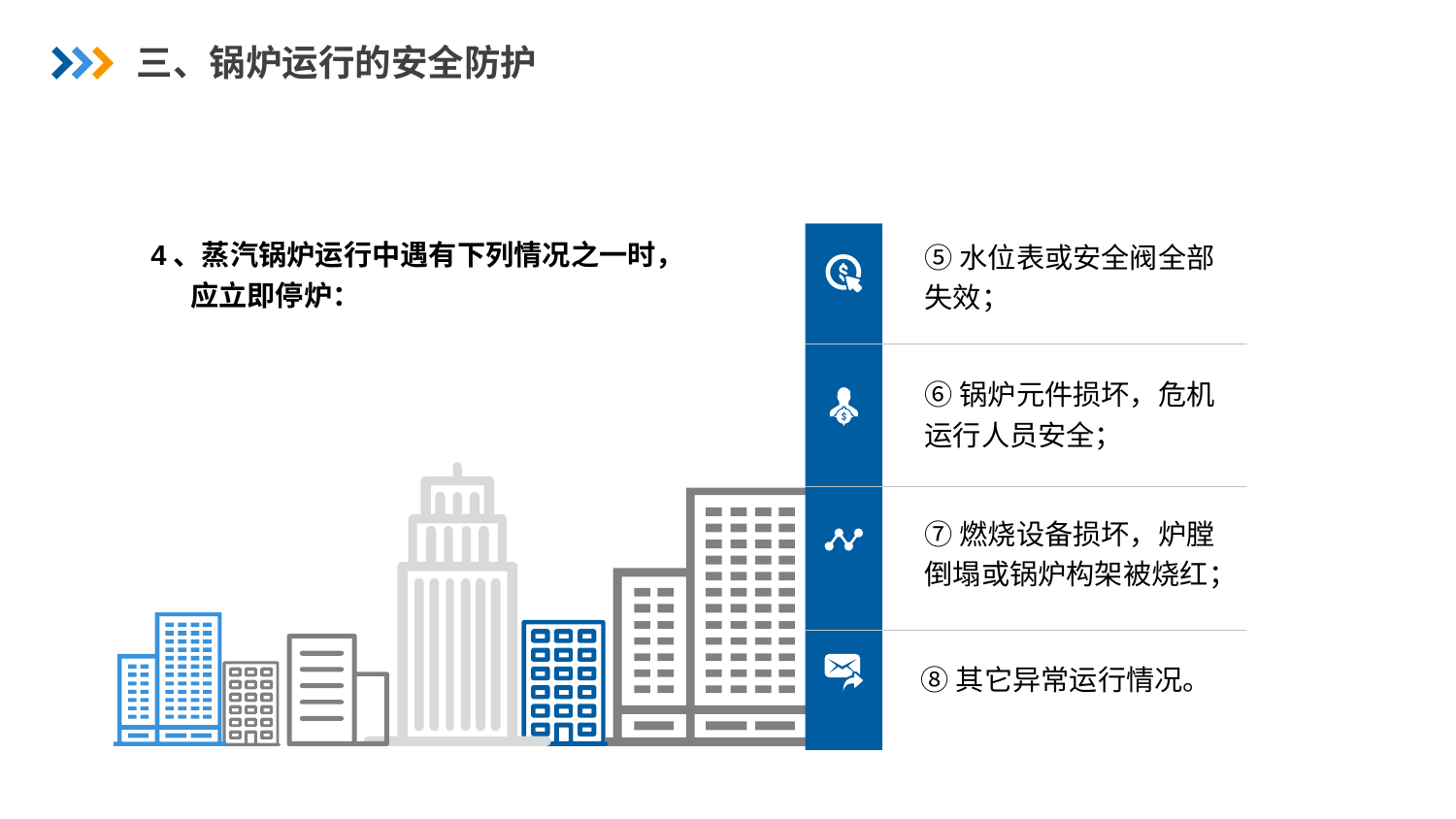

三、锅炉运行的安全防护

4、蒸汽锅炉运行中遇有下列情况之一时，
     应立即停炉：
⑤水位表或安全阀全部失效；
⑥锅炉元件损坏，危机运行人员安全；
⑦燃烧设备损坏，炉膛倒塌或锅炉构架被烧红；
⑧其它异常运行情况。